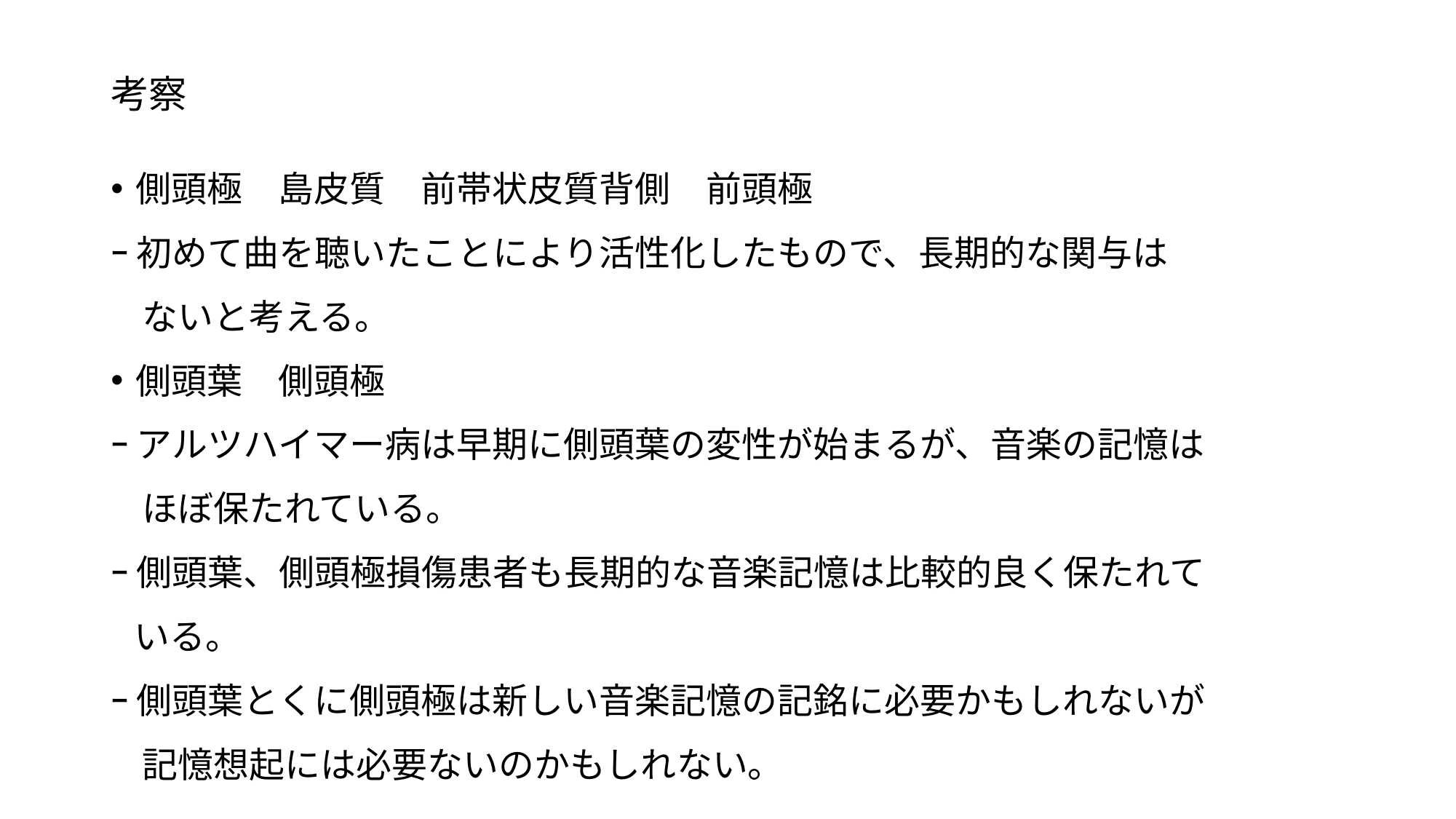

考察

側頭極　島皮質　前帯状皮質背側　前頭極
ｰ 初めて曲を聴いたことにより活性化したもので、長期的な関与は
   ないと考える。
側頭葉　側頭極
ｰ アルツハイマー病は早期に側頭葉の変性が始まるが、音楽の記憶は
   ほぼ保たれている。
ｰ 側頭葉、側頭極損傷患者も長期的な音楽記憶は比較的良く保たれて
  いる。
ｰ 側頭葉とくに側頭極は新しい音楽記憶の記銘に必要かもしれないが
   記憶想起には必要ないのかもしれない。